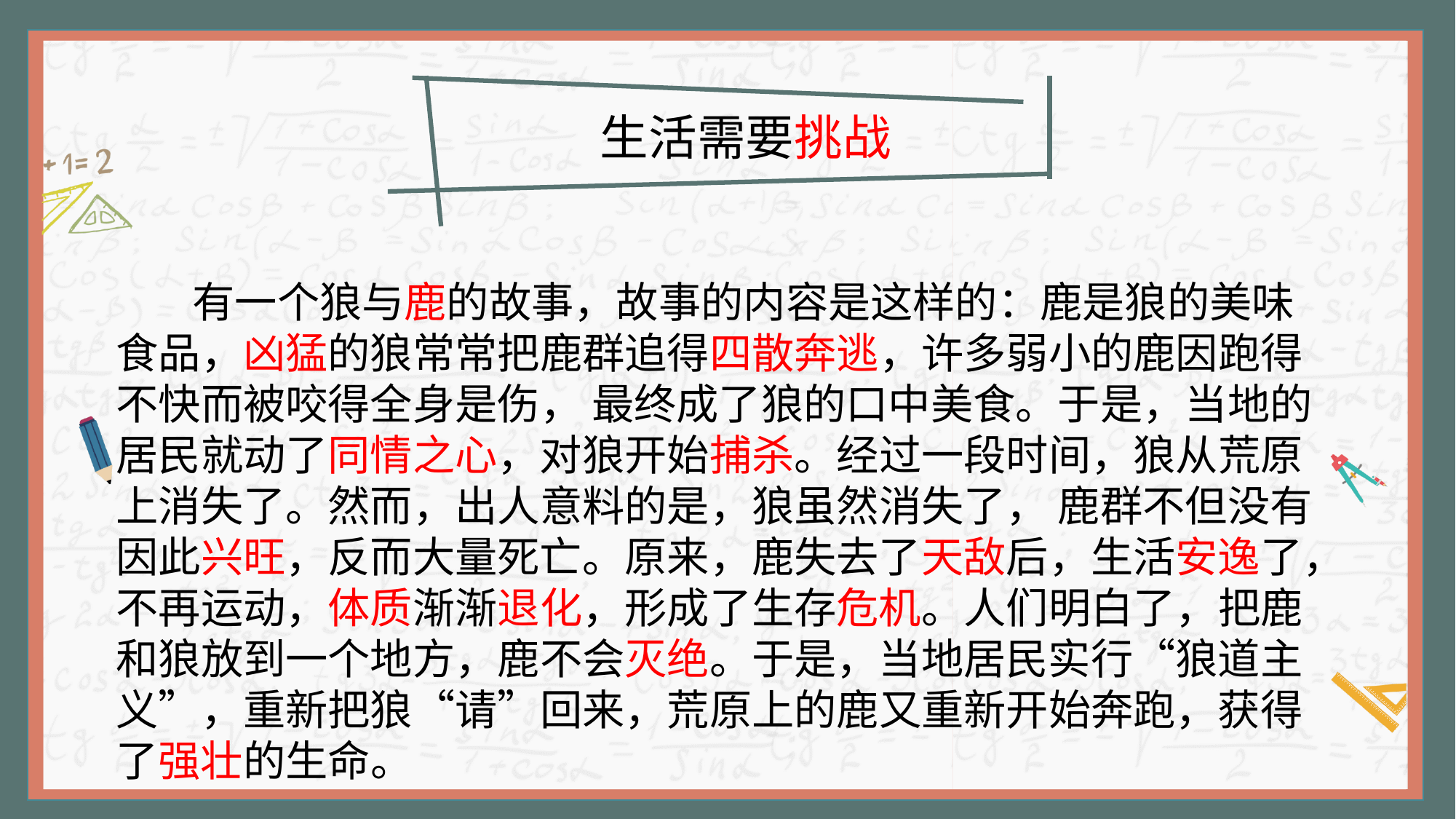

生活需要挑战

       有一个狼与鹿的故事，故事的内容是这样的：鹿是狼的美味食品，凶猛的狼常常把鹿群追得四散奔逃，许多弱小的鹿因跑得不快而被咬得全身是伤， 最终成了狼的口中美食。于是，当地的居民就动了同情之心，对狼开始捕杀。经过一段时间，狼从荒原上消失了。然而，出人意料的是，狼虽然消失了， 鹿群不但没有因此兴旺，反而大量死亡。原来，鹿失去了天敌后，生活安逸了，不再运动，体质渐渐退化，形成了生存危机。人们明白了，把鹿和狼放到一个地方，鹿不会灭绝。于是，当地居民实行“狼道主义”，重新把狼“请”回来，荒原上的鹿又重新开始奔跑，获得了强壮的生命。